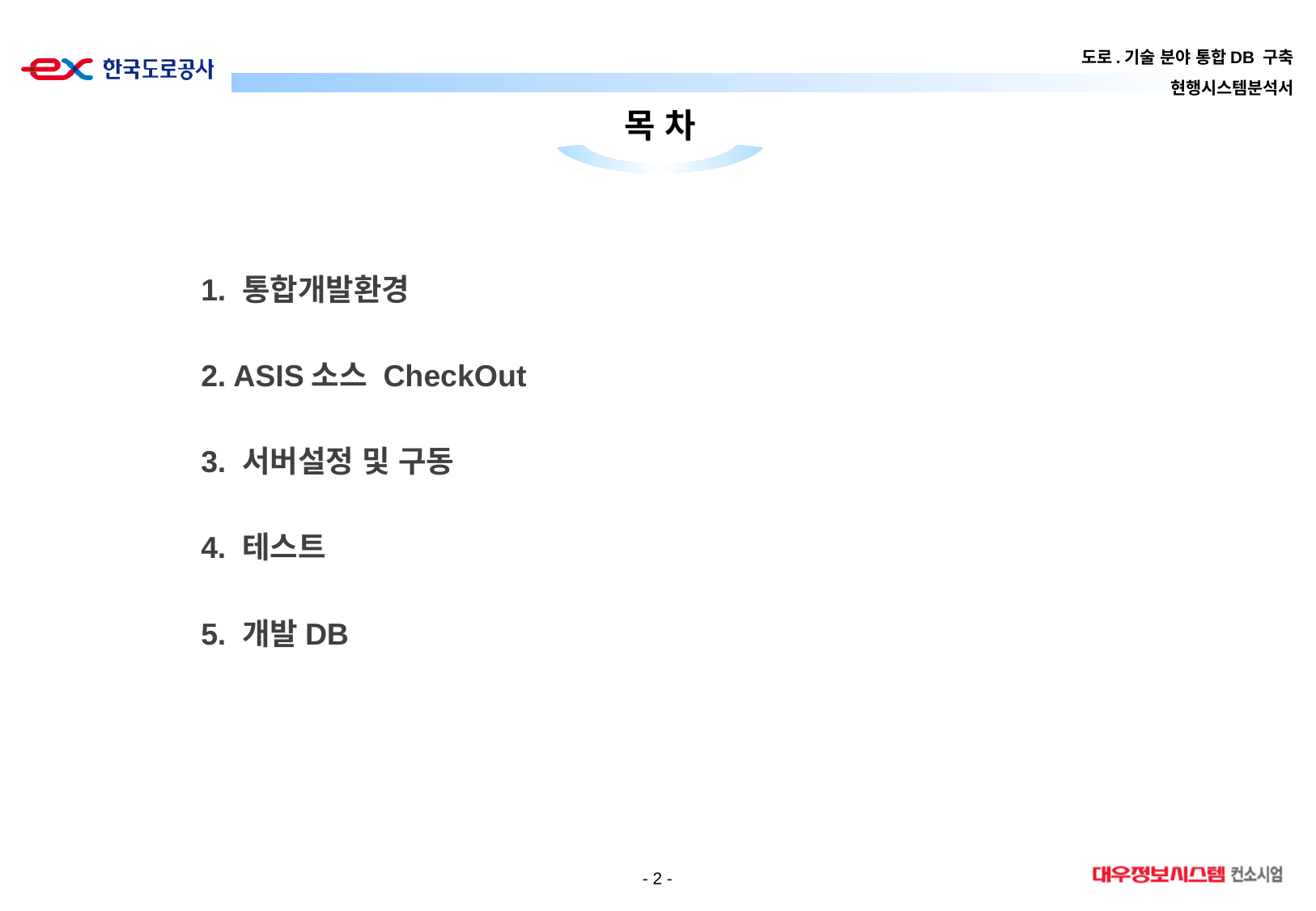

목 차
1. 통합개발환경
2. ASIS소스 CheckOut
3. 서버설정 및 구동
4. 테스트
5. 개발DB